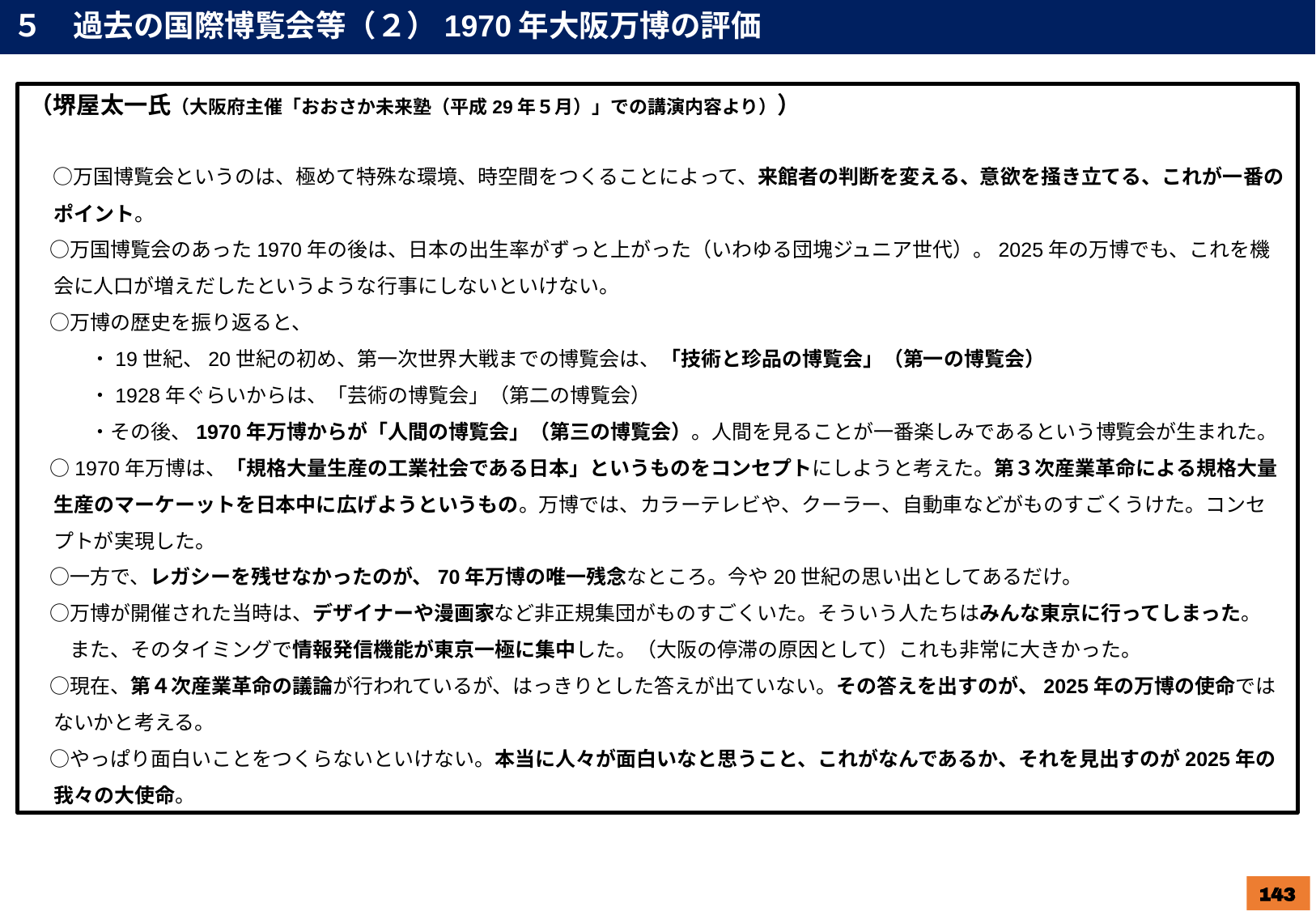

５　過去の国際博覧会等（２）1970年大阪万博の評価
（堺屋太一氏（大阪府主催「おおさか未来塾（平成29年５月）」での講演内容より））

　○万国博覧会というのは、極めて特殊な環境、時空間をつくることによって、来館者の判断を変える、意欲を掻き立てる、これが一番のポイント。
　○万国博覧会のあった1970年の後は、日本の出生率がずっと上がった（いわゆる団塊ジュニア世代）。2025年の万博でも、これを機会に人口が増えだしたというような行事にしないといけない。
　○万博の歴史を振り返ると、
　　　・19世紀、20世紀の初め、第一次世界大戦までの博覧会は、「技術と珍品の博覧会」（第一の博覧会）
　　　・1928年ぐらいからは、「芸術の博覧会」（第二の博覧会）
　　　・その後、1970年万博からが「人間の博覧会」（第三の博覧会）。人間を見ることが一番楽しみであるという博覧会が生まれた。
　○1970年万博は、「規格大量生産の工業社会である日本」というものをコンセプトにしようと考えた。第３次産業革命による規格大量生産のマーケーットを日本中に広げようというもの。万博では、カラーテレビや、クーラー、自動車などがものすごくうけた。コンセプトが実現した。
　○一方で、レガシーを残せなかったのが、70年万博の唯一残念なところ。今や20世紀の思い出としてあるだけ。
　○万博が開催された当時は、デザイナーや漫画家など非正規集団がものすごくいた。そういう人たちはみんな東京に行ってしまった。
　　また、そのタイミングで情報発信機能が東京一極に集中した。（大阪の停滞の原因として）これも非常に大きかった。
　○現在、第４次産業革命の議論が行われているが、はっきりとした答えが出ていない。その答えを出すのが、2025年の万博の使命ではないかと考える。
　○やっぱり面白いことをつくらないといけない。本当に人々が面白いなと思うこと、これがなんであるか、それを見出すのが2025年の我々の大使命。
143